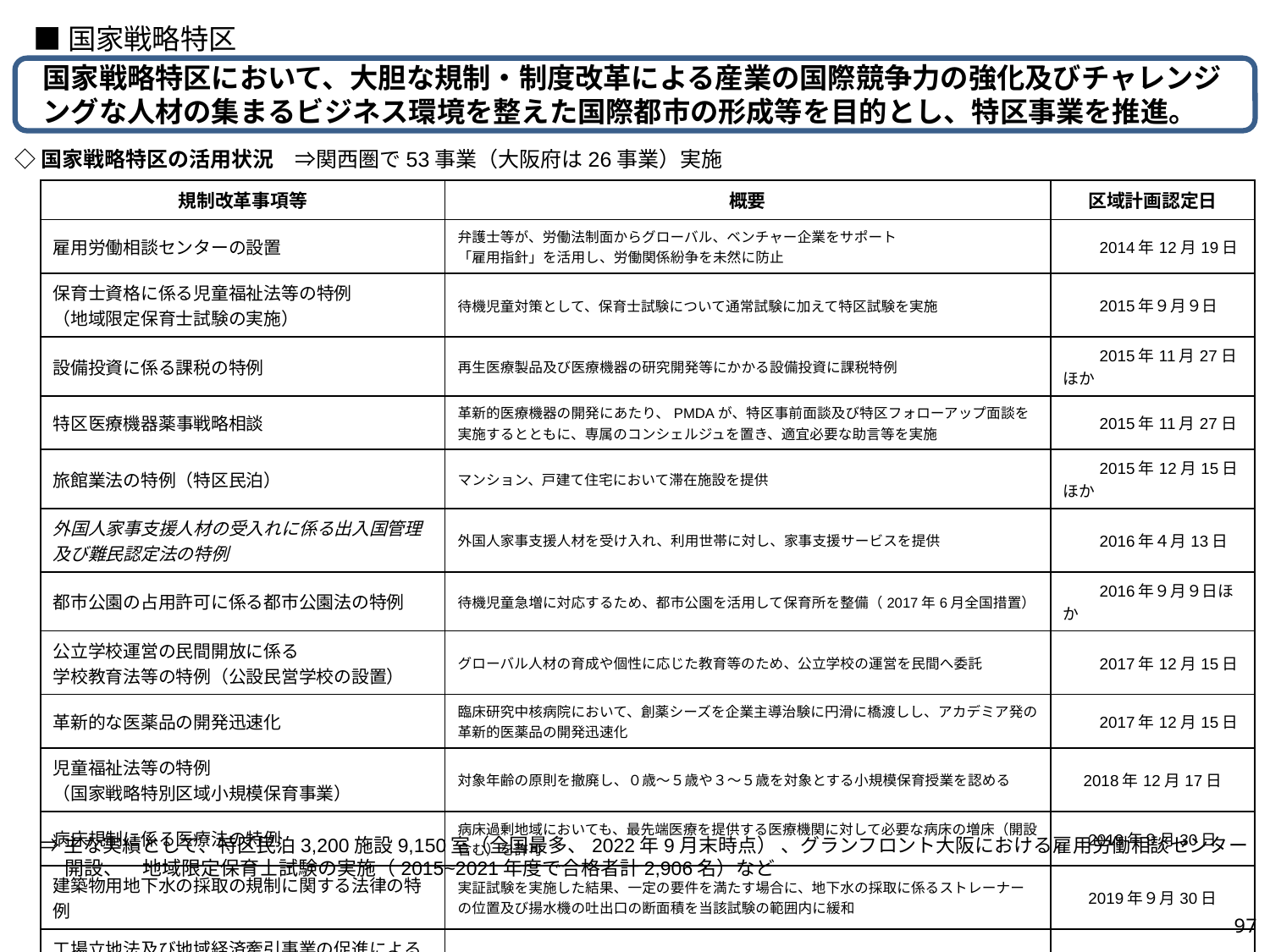

■国家戦略特区
国家戦略特区において、大胆な規制・制度改革による産業の国際競争力の強化及びチャレンジングな人材の集まるビジネス環境を整えた国際都市の形成等を目的とし、特区事業を推進。
◇国家戦略特区の活用状況　⇒関西圏で53事業（大阪府は26事業）実施
| 規制改革事項等 | 概要 | 区域計画認定日 |
| --- | --- | --- |
| 雇用労働相談センターの設置 | 弁護士等が、労働法制面からグローバル、ベンチャー企業をサポート 「雇用指針」を活用し、労働関係紛争を未然に防止 | 2014年12月19日 |
| 保育士資格に係る児童福祉法等の特例 （地域限定保育士試験の実施） | 待機児童対策として、保育士試験について通常試験に加えて特区試験を実施 | 2015年９月９日 |
| 設備投資に係る課税の特例 | 再生医療製品及び医療機器の研究開発等にかかる設備投資に課税特例 | 2015年11月27日ほか |
| 特区医療機器薬事戦略相談 | 革新的医療機器の開発にあたり、PMDAが、特区事前面談及び特区フォローアップ面談を実施するとともに、専属のコンシェルジュを置き、適宜必要な助言等を実施 | 2015年11月27日 |
| 旅館業法の特例（特区民泊） | マンション、戸建て住宅において滞在施設を提供 | 2015年12月15日ほか |
| 外国人家事支援人材の受入れに係る出入国管理 及び難民認定法の特例 | 外国人家事支援人材を受け入れ、利用世帯に対し、家事支援サービスを提供 | 2016年４月13日 |
| 都市公園の占用許可に係る都市公園法の特例 | 待機児童急増に対応するため、都市公園を活用して保育所を整備（2017年6月全国措置） | 2016年９月９日ほか |
| 公立学校運営の民間開放に係る 学校教育法等の特例（公設民営学校の設置） | グローバル人材の育成や個性に応じた教育等のため、公立学校の運営を民間へ委託 | 2017年12月15日 |
| 革新的な医薬品の開発迅速化 | 臨床研究中核病院において、創薬シーズを企業主導治験に円滑に橋渡しし、アカデミア発の革新的医薬品の開発迅速化 | 2017年12月15日 |
| 児童福祉法等の特例 （国家戦略特別区域小規模保育事業） | 対象年齢の原則を撤廃し、０歳～５歳や３～５歳を対象とする小規模保育授業を認める | 2018年12月17日 |
| 病床規制に係る医療法の特例 | 病床過剰地域においても、最先端医療を提供する医療機関に対して必要な病床の増床（開設含む）を許可 | 2019年９月30日 |
| 建築物用地下水の採取の規制に関する法律の特例 | 実証試験を実施した結果、一定の要件を満たす場合に、地下水の採取に係るストレーナーの位置及び揚水機の吐出口の断面積を当該試験の範囲内に緩和 | 2019年９月30日 |
| 工場立地法及び地域経済牽引事業の促進による地域の成長発展の基盤強化に関する法律の特例 | 市町村の条例の制定により、工場敷地の緑地面積率等の基準の緩和 | 2022年３月10日 |
⇒主な実績として、特区民泊3,200施設9,150室（全国最多、2022年9月末時点） 、グランフロント大阪における雇用労働相談センター開設、　地域限定保育士試験の実施（2015~2021年度で合格者計2,906名）など
97